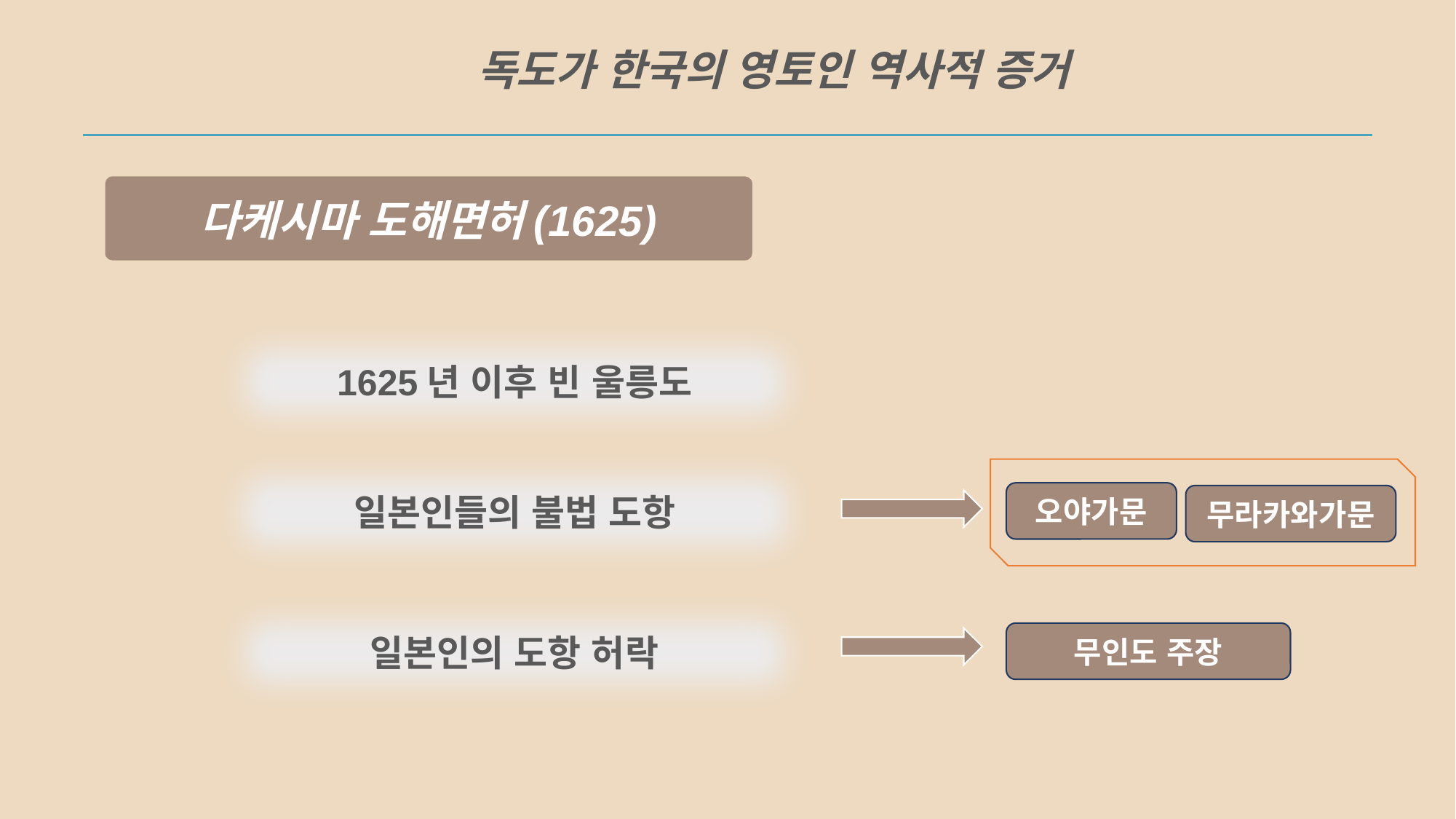

독도가 한국의 영토인 역사적 증거

다케시마 도해면허(1625)
1625년 이후 빈 울릉도
일본인들의 불법 도항

오야가문
무라카와가문

일본인의 도항 허락
무인도 주장